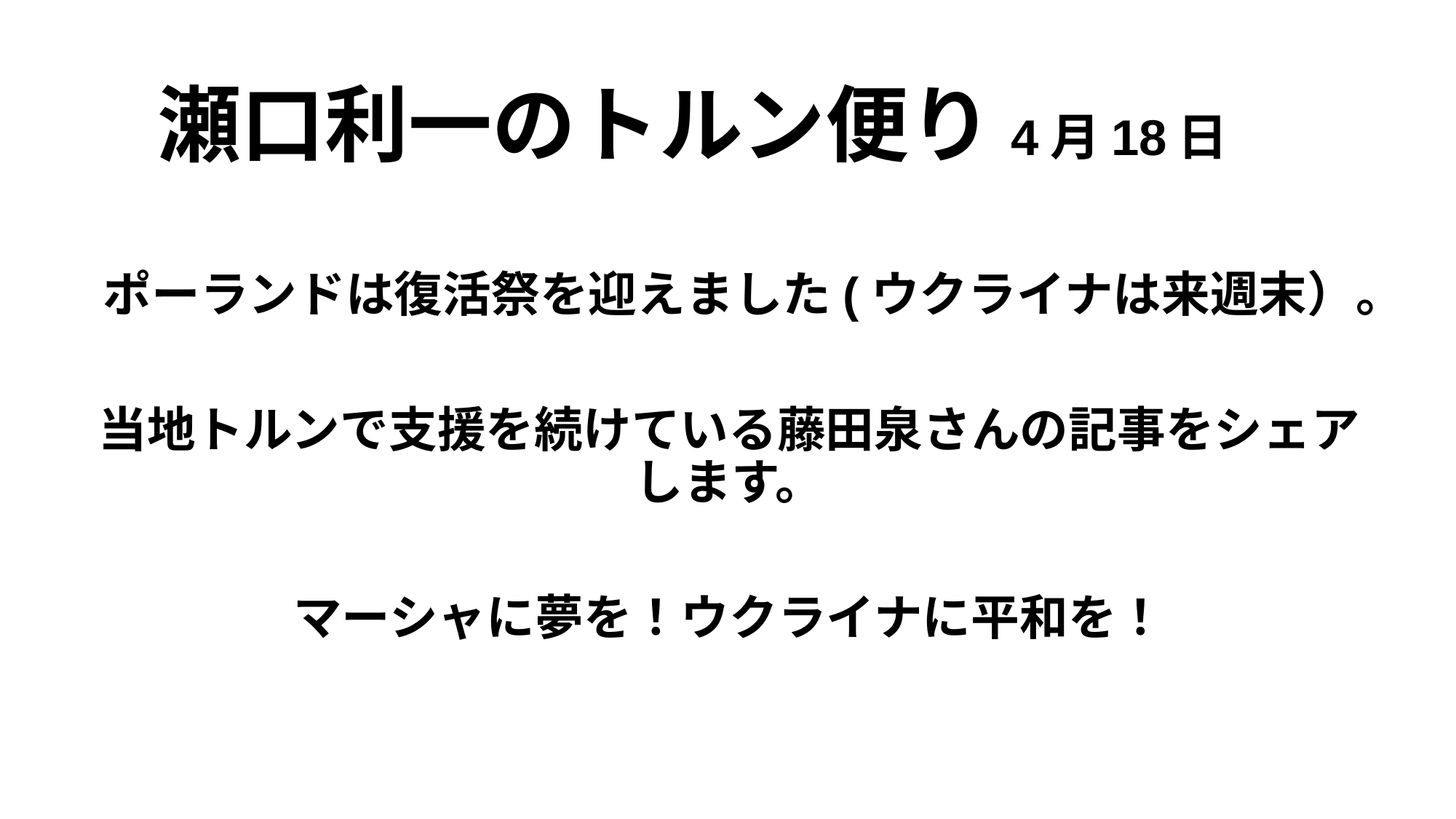

# 瀬口利一のトルン便り4月18日
ポーランドは復活祭を迎えました(ウクライナは来週末）。

当地トルンで支援を続けている藤田泉さんの記事をシェアします。

マーシャに夢を！ウクライナに平和を！